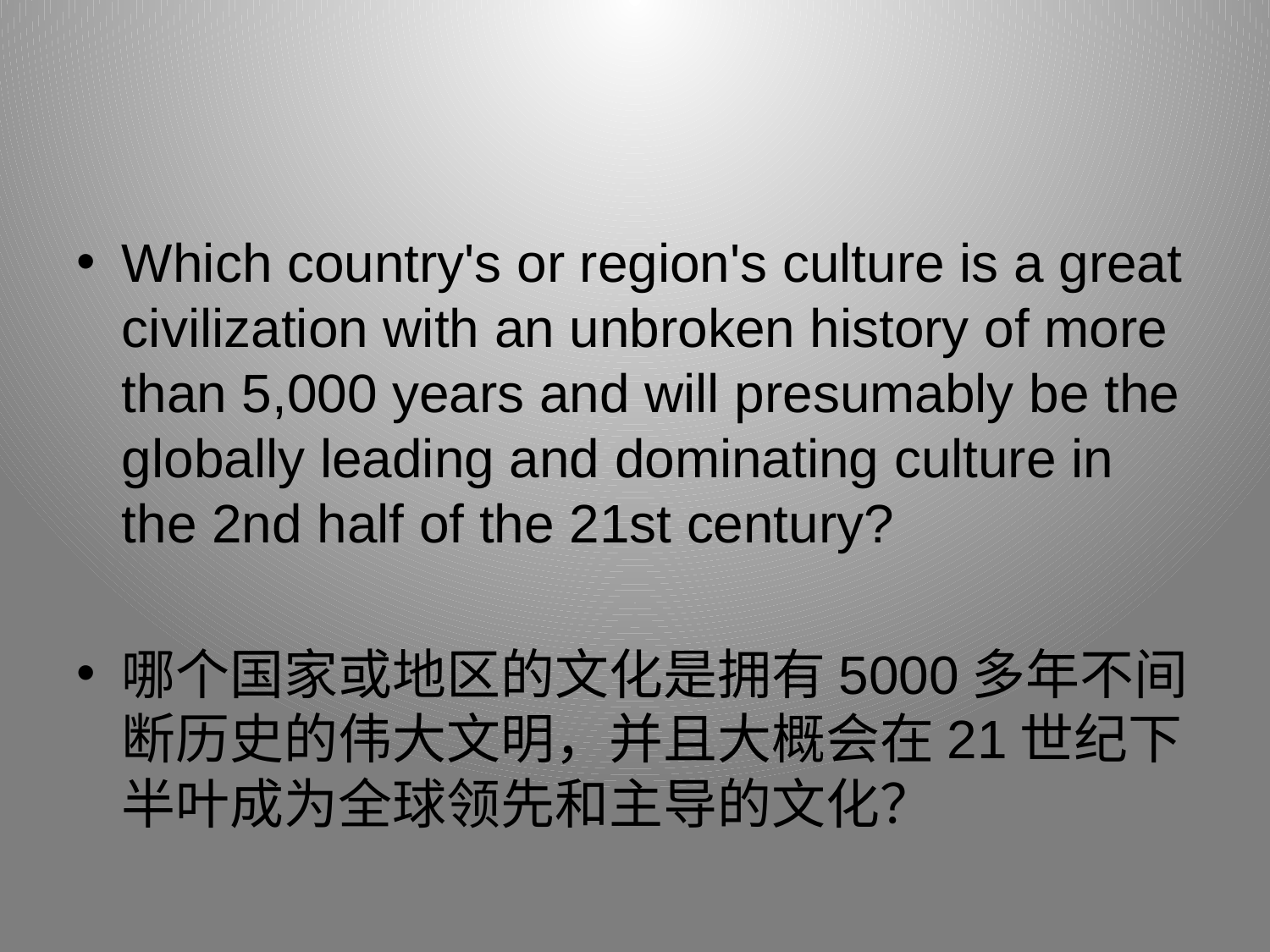

#
Which country's or region's culture is a great civilization with an unbroken history of more than 5,000 years and will presumably be the globally leading and dominating culture in the 2nd half of the 21st century?

哪个国家或地区的文化是拥有5000多年不间断历史的伟大文明，并且大概会在21世纪下半叶成为全球领先和主导的文化？